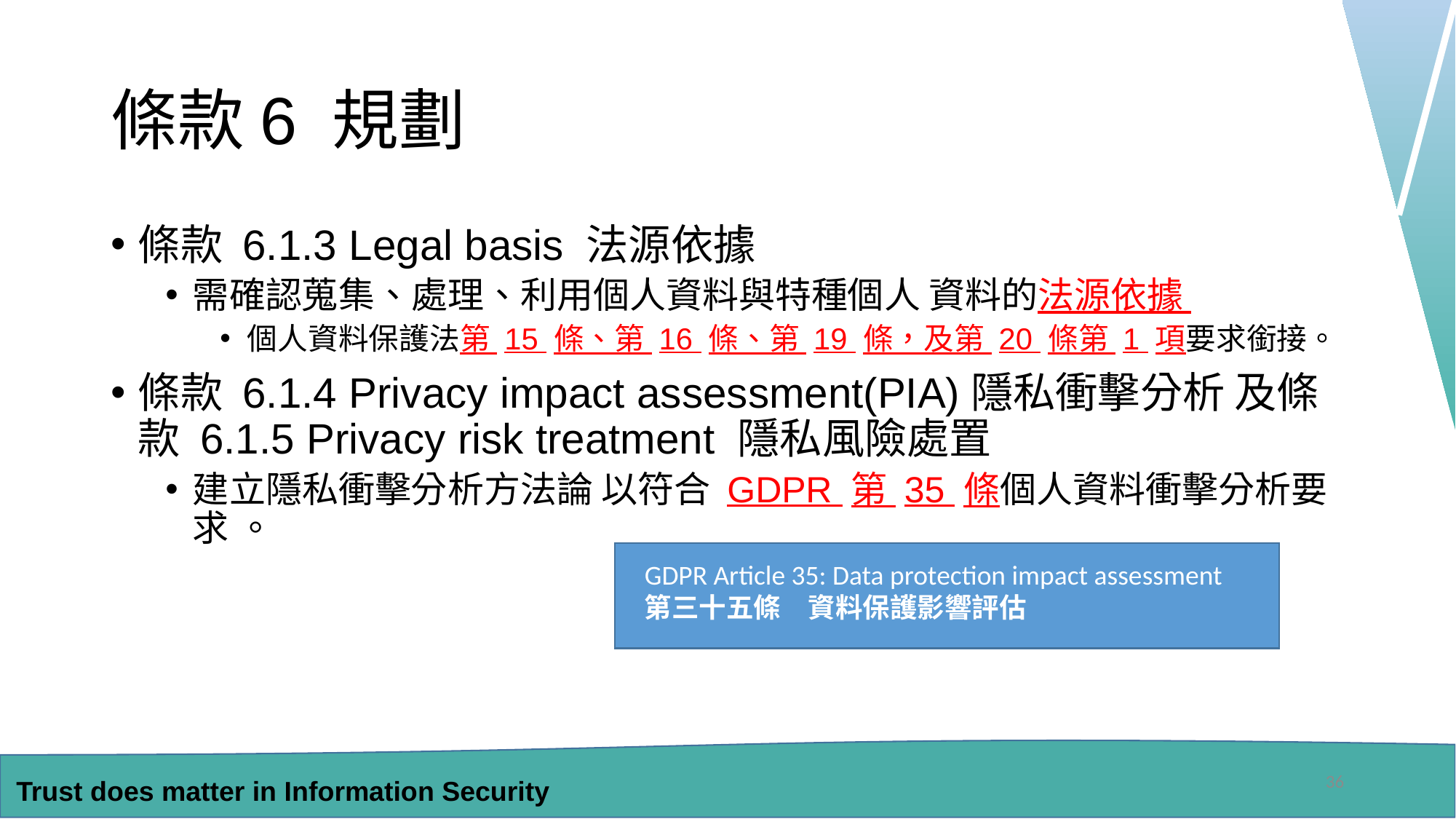

# 條款6 規劃
條款 6.1.3 Legal basis 法源依據
需確認蒐集、處理、利用個人資料與特種個人 資料的法源依據
個人資料保護法第 15 條、第 16 條、第 19 條，及第 20 條第 1 項要求銜接。
條款 6.1.4 Privacy impact assessment(PIA)隱私衝擊分析 及條款 6.1.5 Privacy risk treatment 隱私風險處置
建立隱私衝擊分析方法論 以符合 GDPR 第 35 條個人資料衝擊分析要求 。

GDPR Article 35: Data protection impact assessment
第三十五條　資料保護影響評估
36